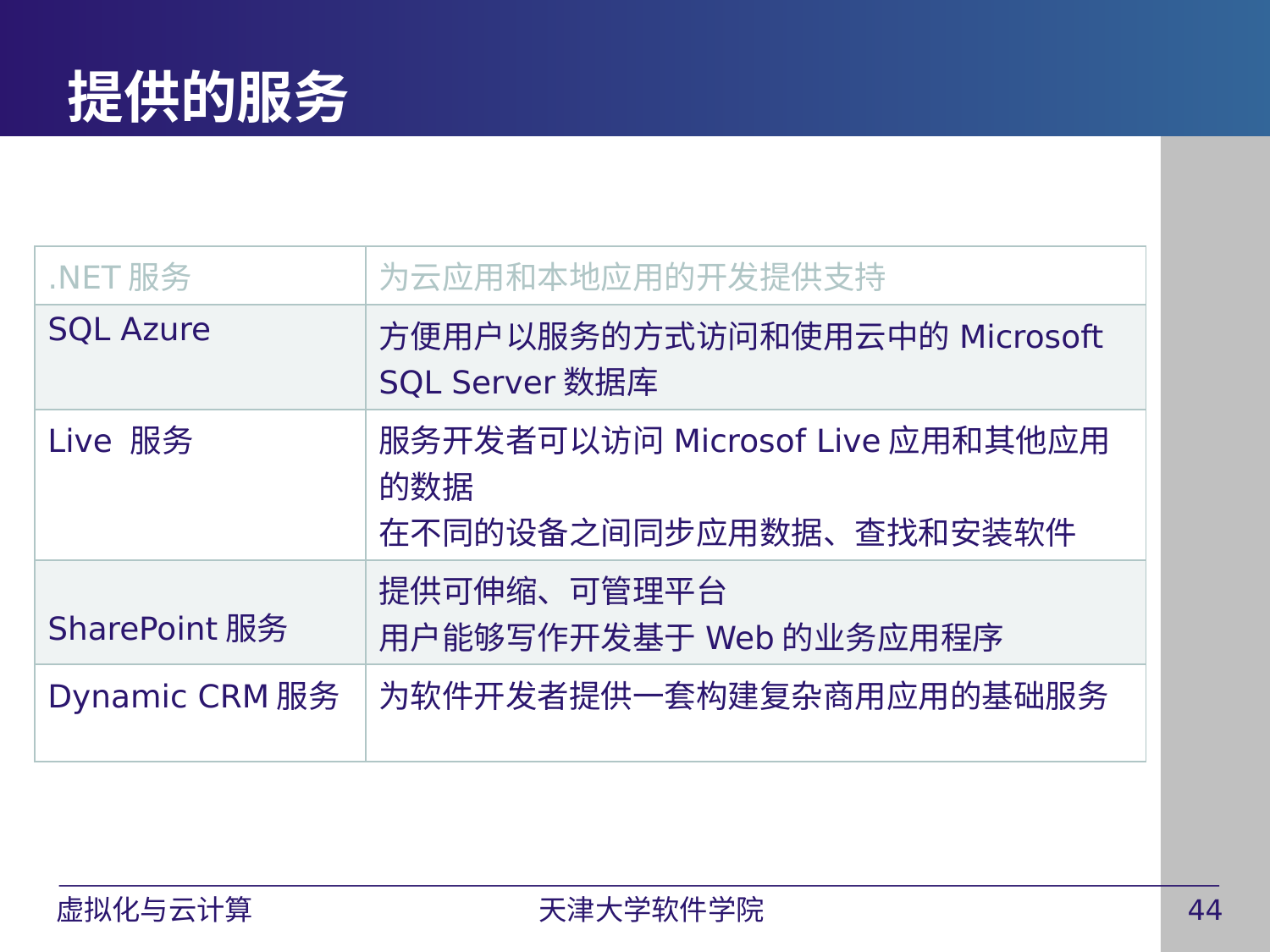

# 提供的服务
| .NET服务 | 为云应用和本地应用的开发提供支持 |
| --- | --- |
| SQL Azure | 方便用户以服务的方式访问和使用云中的Microsoft SQL Server数据库 |
| Live 服务 | 服务开发者可以访问Microsof Live应用和其他应用的数据 在不同的设备之间同步应用数据、查找和安装软件 |
| SharePoint服务 | 提供可伸缩、可管理平台 用户能够写作开发基于Web的业务应用程序 |
| Dynamic CRM服务 | 为软件开发者提供一套构建复杂商用应用的基础服务 |